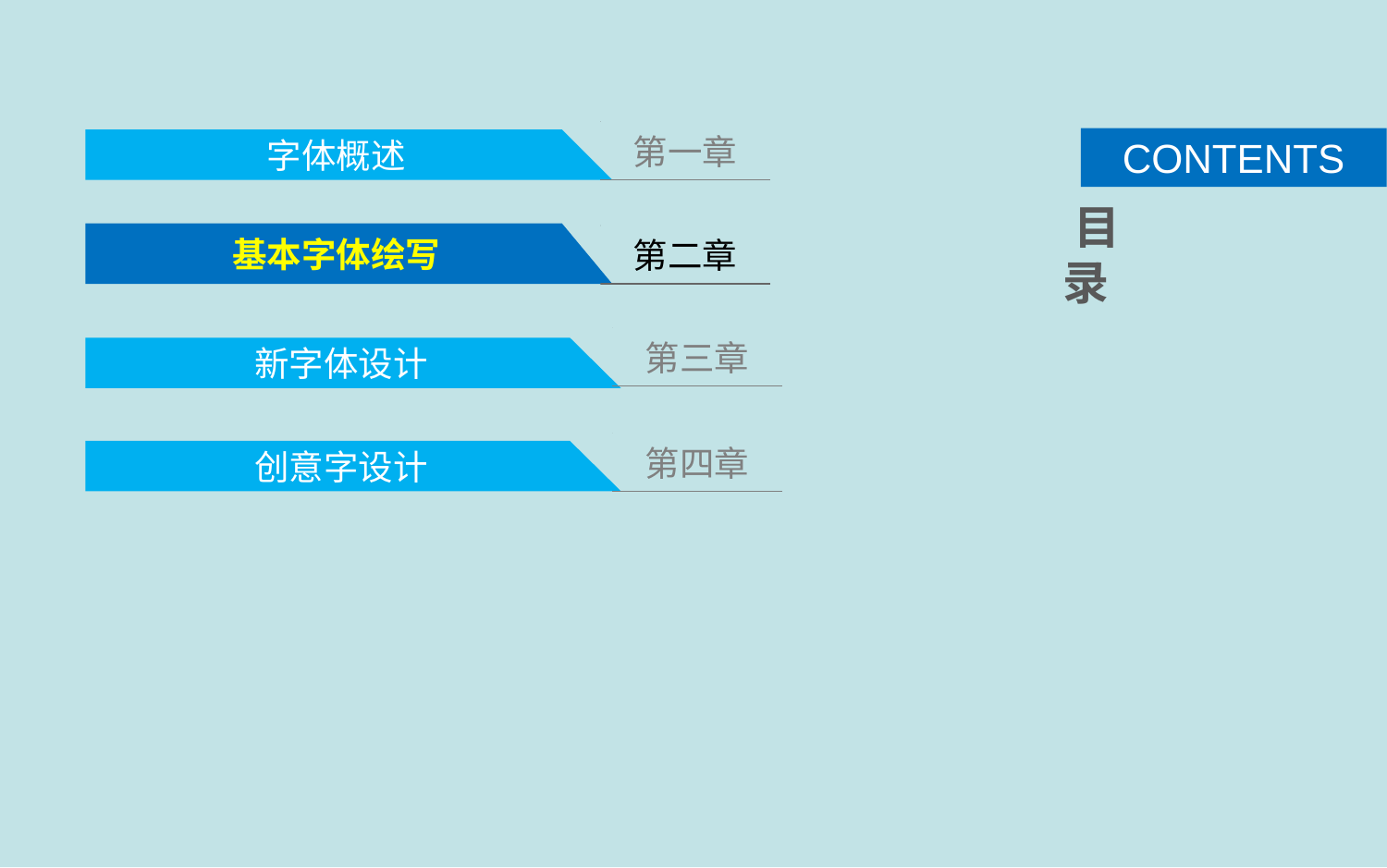

第一章
CONTENTS
字体概述
目 录
基本字体绘写
第二章
第三章
新字体设计
第四章
创意字设计
2